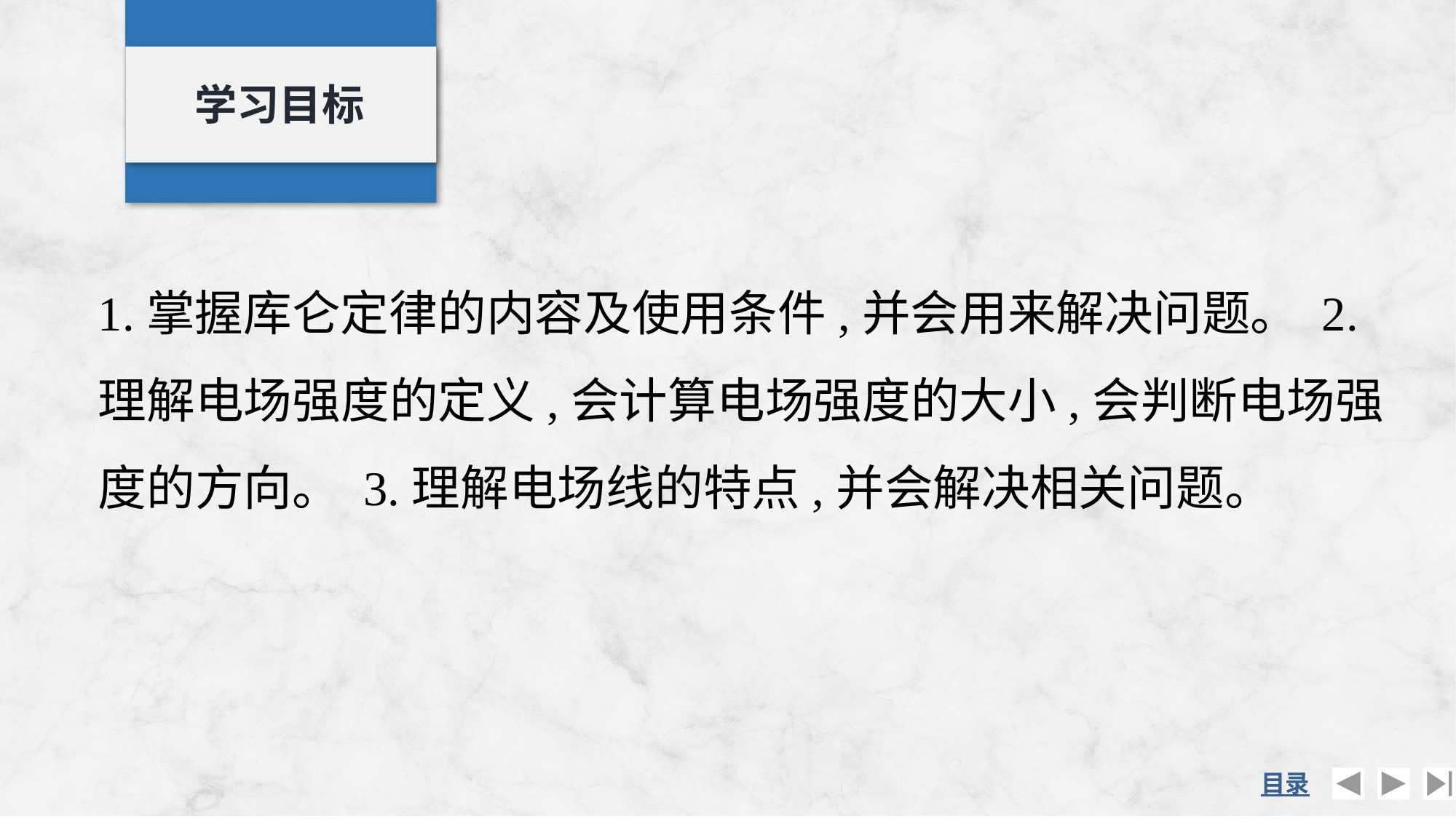

学习目标
1.掌握库仑定律的内容及使用条件,并会用来解决问题。 2.理解电场强度的定义,会计算电场强度的大小,会判断电场强度的方向。 3.理解电场线的特点,并会解决相关问题。